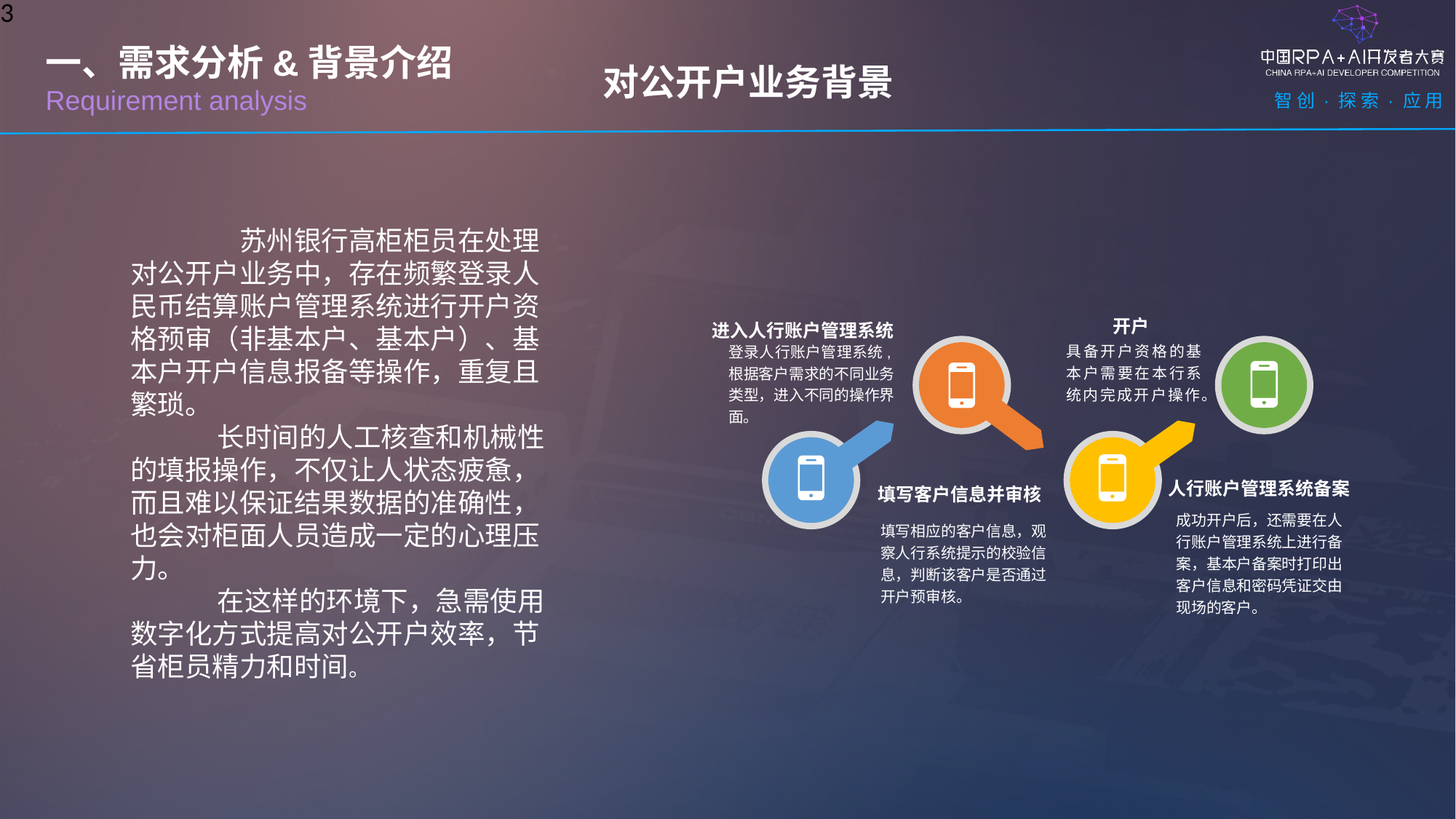

3
对公开户业务背景
一、需求分析&背景介绍
Requirement analysis
	苏州银行高柜柜员在处理对公开户业务中，存在频繁登录人民币结算账户管理系统进行开户资格预审（非基本户、基本户）、基本户开户信息报备等操作，重复且繁琐。
             长时间的人工核查和机械性的填报操作，不仅让人状态疲惫，而且难以保证结果数据的准确性，也会对柜面人员造成一定的心理压力。
             在这样的环境下，急需使用数字化方式提高对公开户效率，节省柜员精力和时间。
开户
具备开户资格的基本户需要在本行系统内完成开户操作。
进入人行账户管理系统
登录人行账户管理系统,根据客户需求的不同业务类型，进入不同的操作界面。

人行账户管理系统备案
填写客户信息并审核
填写相应的客户信息，观察人行系统提示的校验信息，判断该客户是否通过开户预审核。
成功开户后，还需要在人行账户管理系统上进行备案，基本户备案时打印出客户信息和密码凭证交由现场的客户。